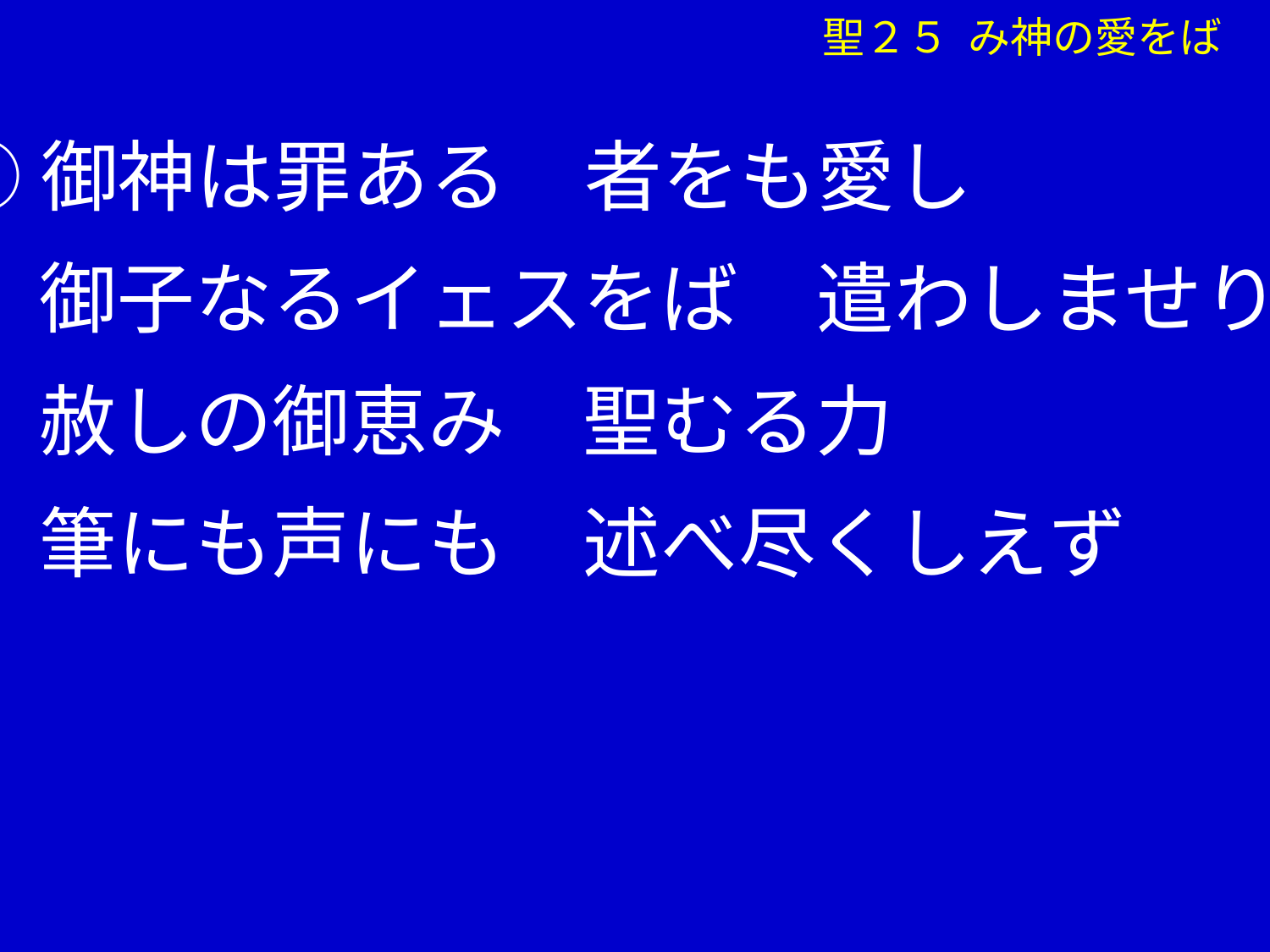

聖２５  み神の愛をば
③御神は罪ある　者をも愛し
　 御子なるイェスをば　遣わしませり
　 赦しの御恵み　聖むる力
　 筆にも声にも　述べ尽くしえず